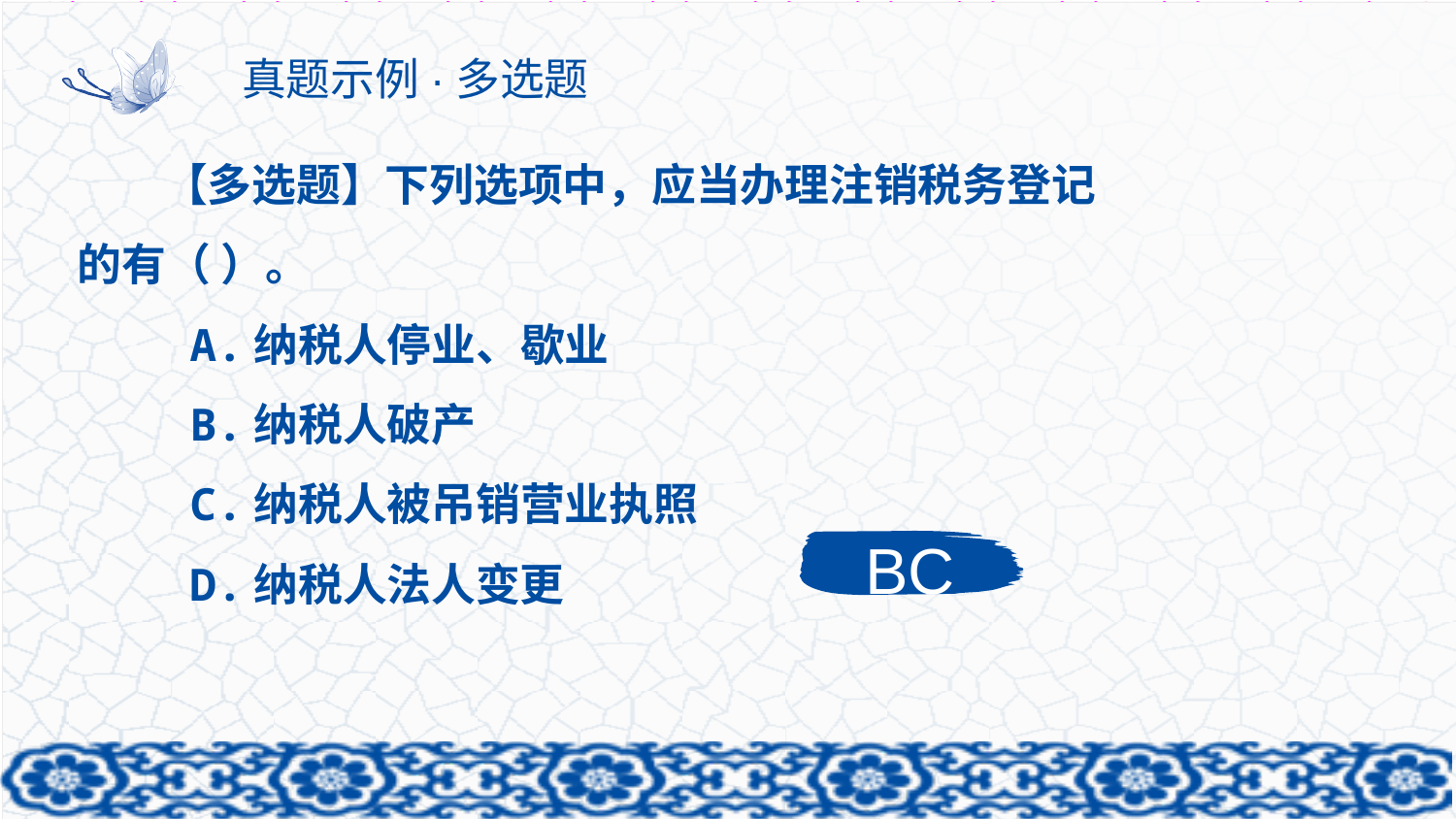

# 真题示例·多选题
【多选题】下列选项中，应当办理注销税务登记的有（ ）。
 A.纳税人停业、歇业
 B.纳税人破产
 C.纳税人被吊销营业执照
 D.纳税人法人变更

BC